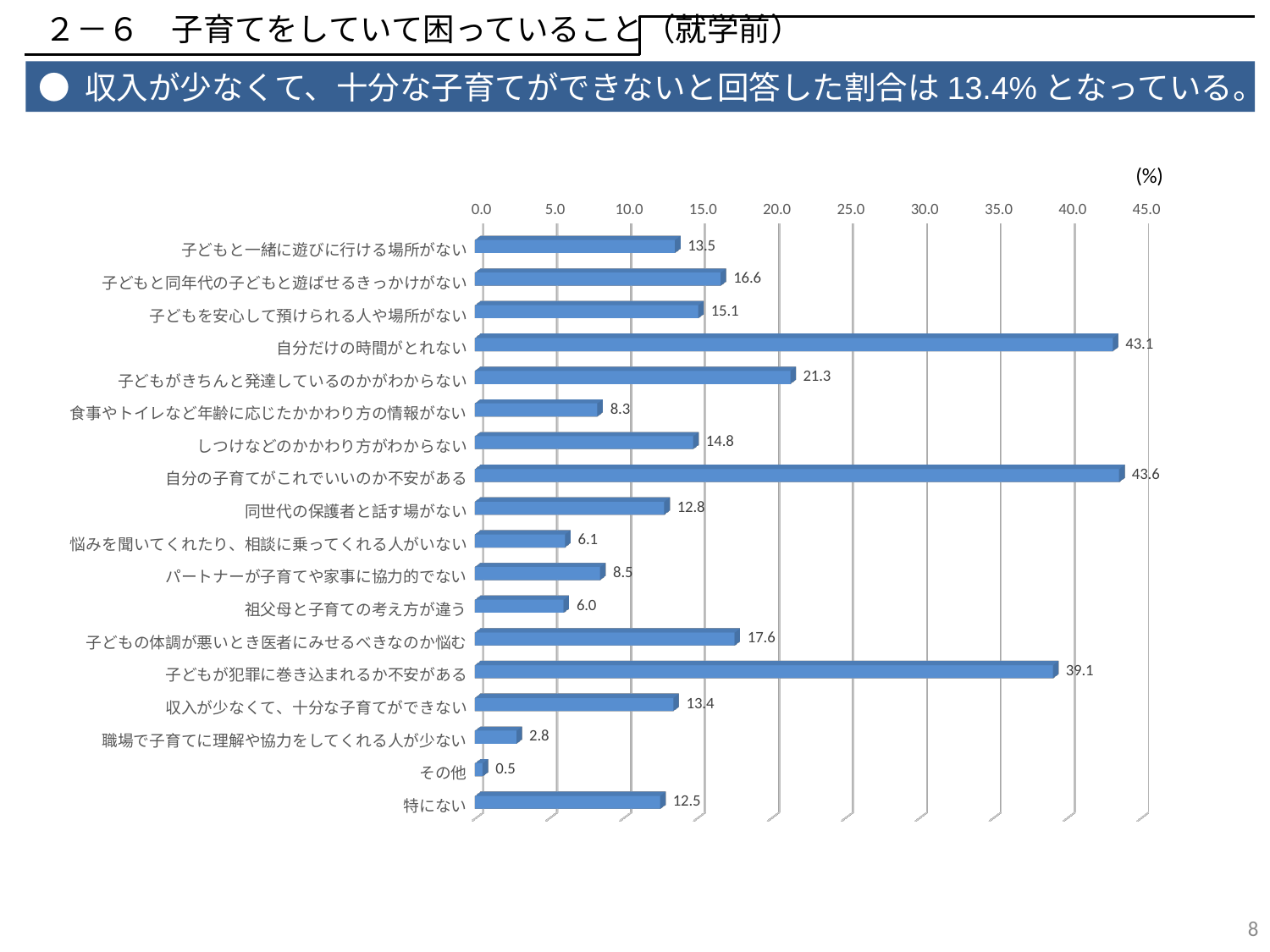

２－６　子育てをしていて困っていること（就学前）
● 収入が少なくて、十分な子育てができないと回答した割合は13.4%となっている。
(%)

[unsupported chart]

8